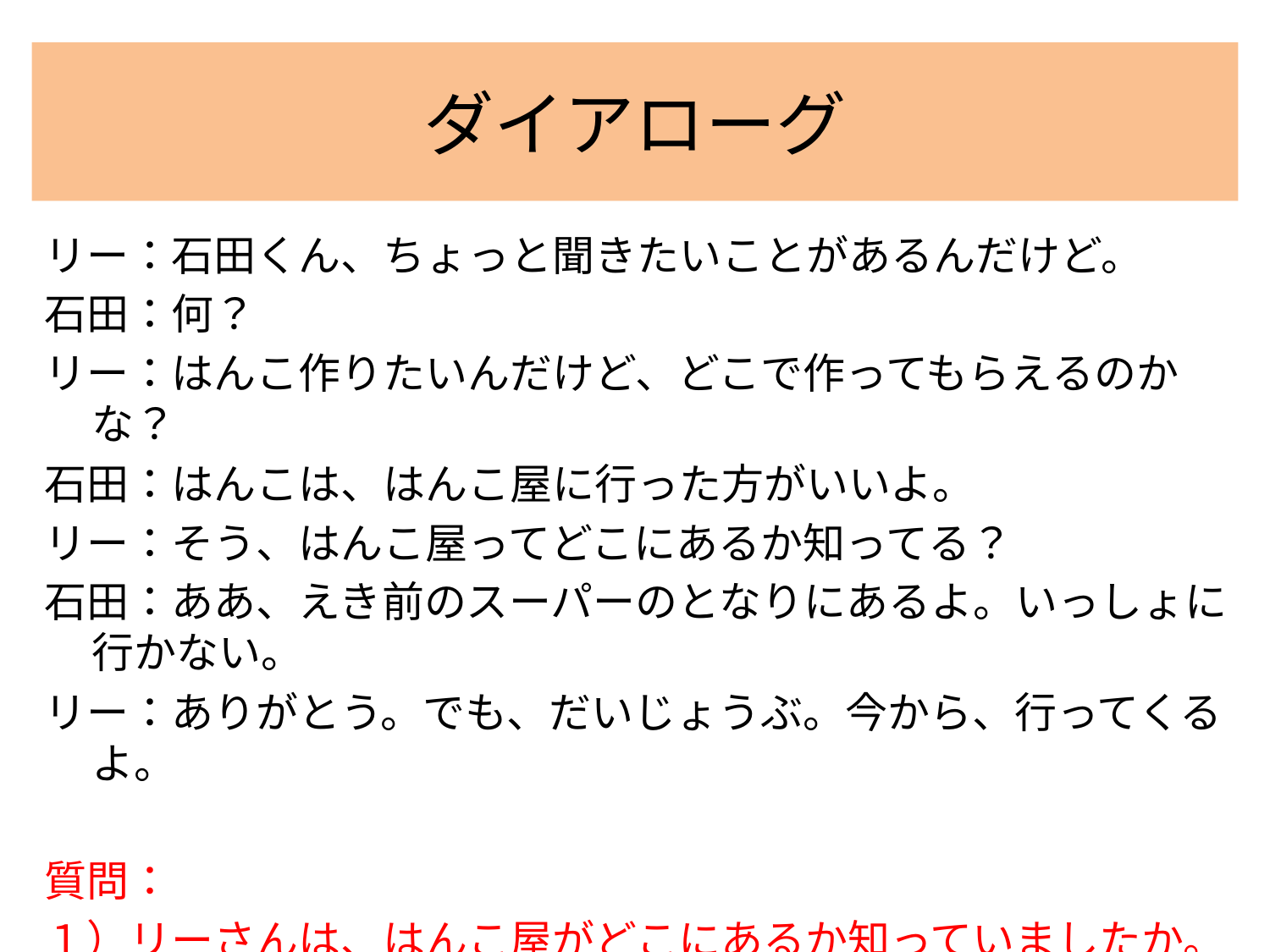

# ダイアローグ
リー：石田くん、ちょっと聞きたいことがあるんだけど。
石田：何？
リー：はんこ作りたいんだけど、どこで作ってもらえるのかな？
石田：はんこは、はんこ屋に行った方がいいよ。
リー：そう、はんこ屋ってどこにあるか知ってる？
石田：ああ、えき前のスーパーのとなりにあるよ。いっしょに行かない。
リー：ありがとう。でも、だいじょうぶ。今から、行ってくるよ。

質問：
１）リーさんは、はんこ屋がどこにあるか知っていましたか。
２）リーさんは、石田さんといっしょにはんこ屋に行きましたか。